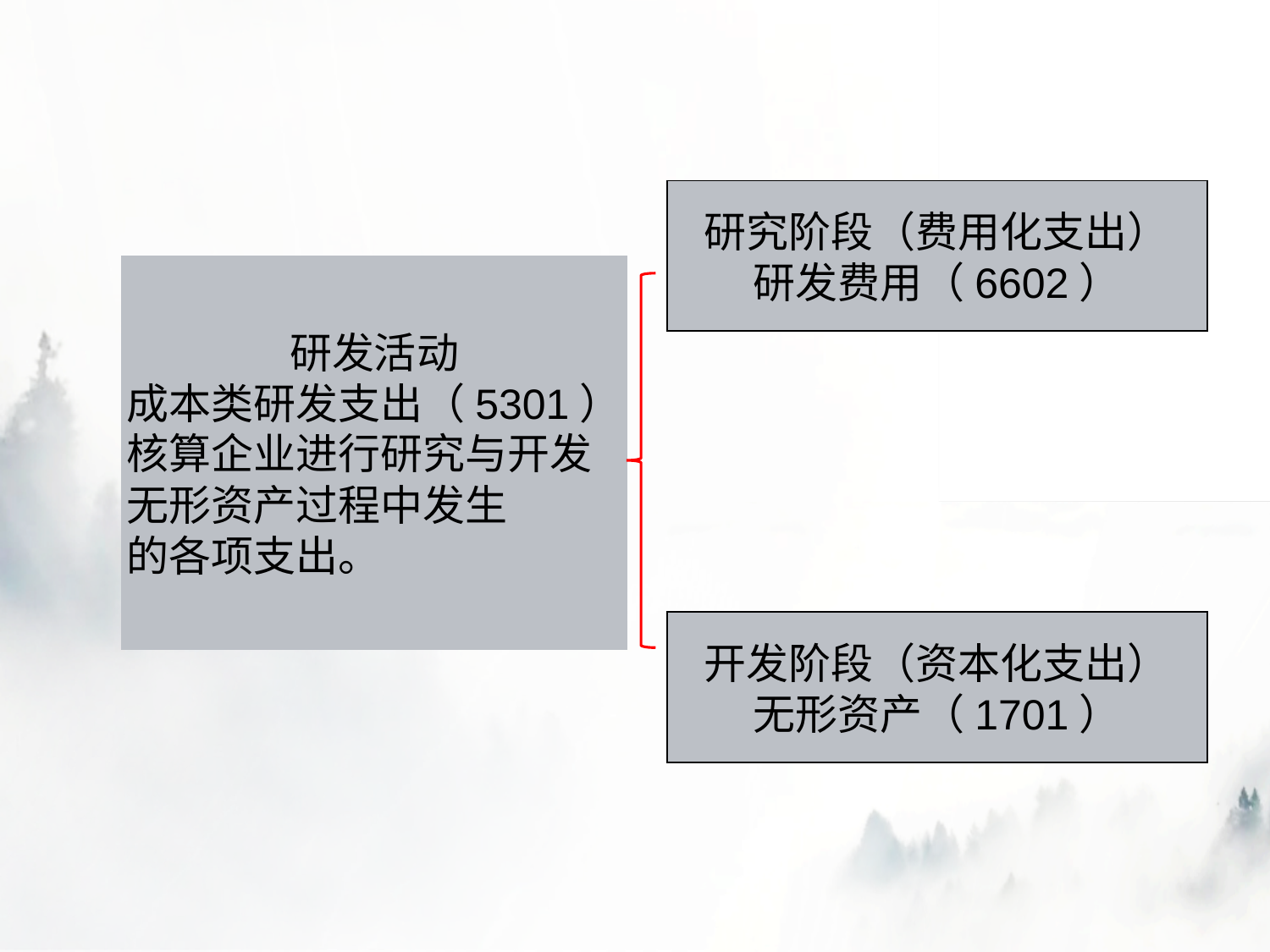

研究阶段（费用化支出）
研发费用（6602）
研发活动
成本类研发支出（5301）
核算企业进行研究与开发
无形资产过程中发生
的各项支出。

开发阶段（资本化支出）
无形资产（1701）